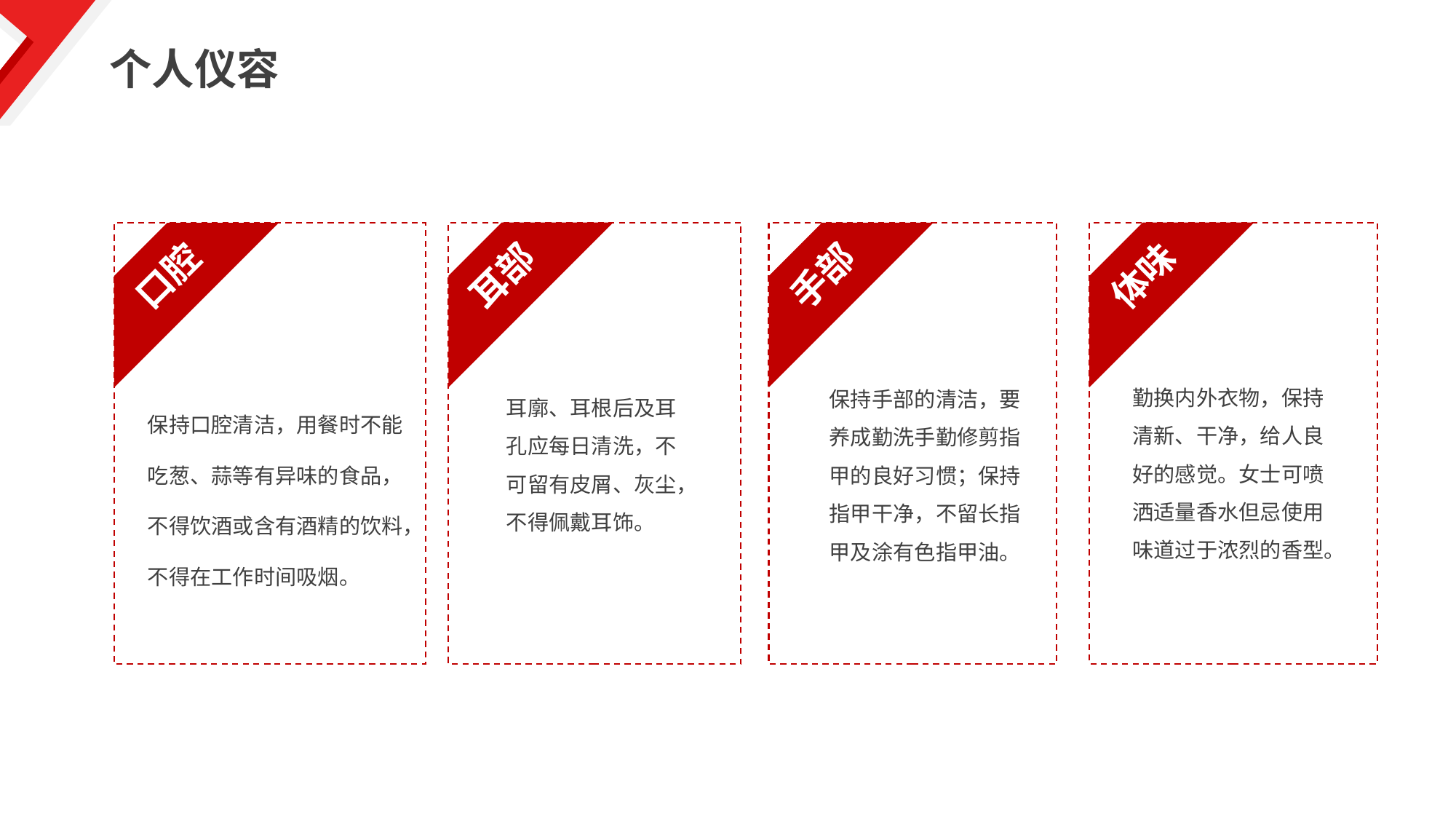

个人仪容

耳部
耳廓、耳根后及耳孔应每日清洗，不可留有皮屑、灰尘，不得佩戴耳饰。

体味
勤换内外衣物，保持清新、干净，给人良好的感觉。女士可喷洒适量香水但忌使用味道过于浓烈的香型。

手部
保持手部的清洁，要养成勤洗手勤修剪指甲的良好习惯；保持指甲干净，不留长指甲及涂有色指甲油。

口腔
保持口腔清洁，用餐时不能吃葱、蒜等有异味的食品，不得饮酒或含有酒精的饮料，不得在工作时间吸烟。